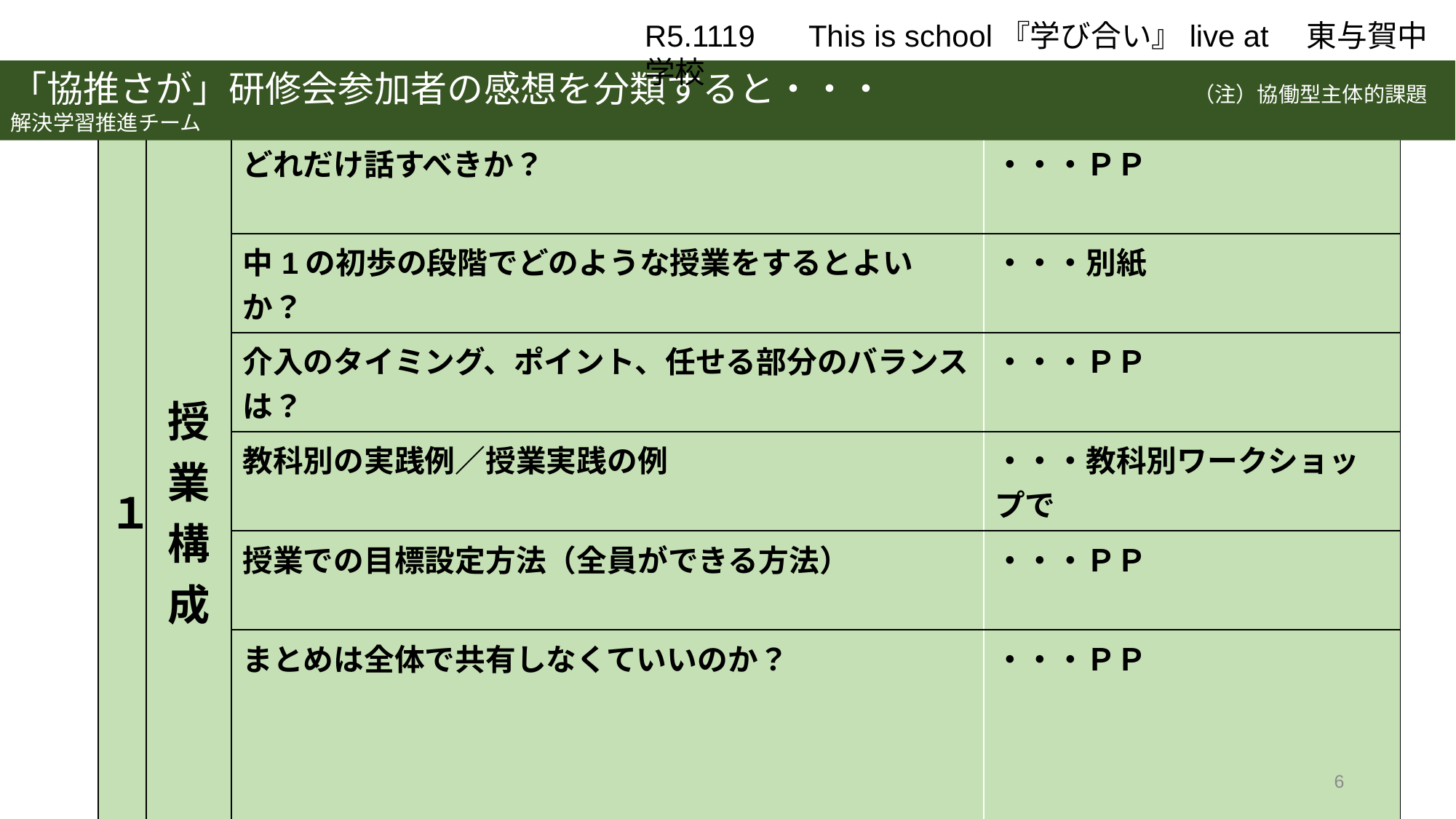

R5.1119 　This is school『学び合い』live at　東与賀中学校
「協推さが」研修会参加者の感想を分類すると・・・　　　　　　　　　　　（注）協働型主体的課題解決学習推進チーム
| １ | 授業 構成 | どれだけ話すべきか？ | ・・・ＰＰ |
| --- | --- | --- | --- |
|  |  | 中1の初歩の段階でどのような授業をするとよいか？ | ・・・別紙 |
|  |  | 介入のタイミング、ポイント、任せる部分のバランスは？ | ・・・ＰＰ |
|  |  | 教科別の実践例／授業実践の例 | ・・・教科別ワークショップで |
|  |  | 授業での目標設定方法（全員ができる方法） | ・・・ＰＰ |
|  |  | まとめは全体で共有しなくていいのか？ | ・・・ＰＰ |
| ２ | 声かけ | ワークに進みたい生徒に対して | ・・・ＰＰ |
|  |  | 関係ないおしゃべりをする生徒に対して | ・・・ＰＰ |
|  |  | 写し合いにならないようにするためには？ | ・・・ＰＰ |
|  |  | 子ども同士をつなぐ声かけとは？ | ・・・ＰＰ |
| ３ | 学力 | 計算量は大丈夫なのか？結果につながるのか？ | ・・・ＰＰ |
|  |  | ワークシートの作り方は？ | ・・・教科別ワークショップで |
|  |  | テストの点数アップのためには？ | ・・・教科別ワークショップで |
|  |  | 低学力の子の救い方は？ | ・・・教科別ワークショップで |
6